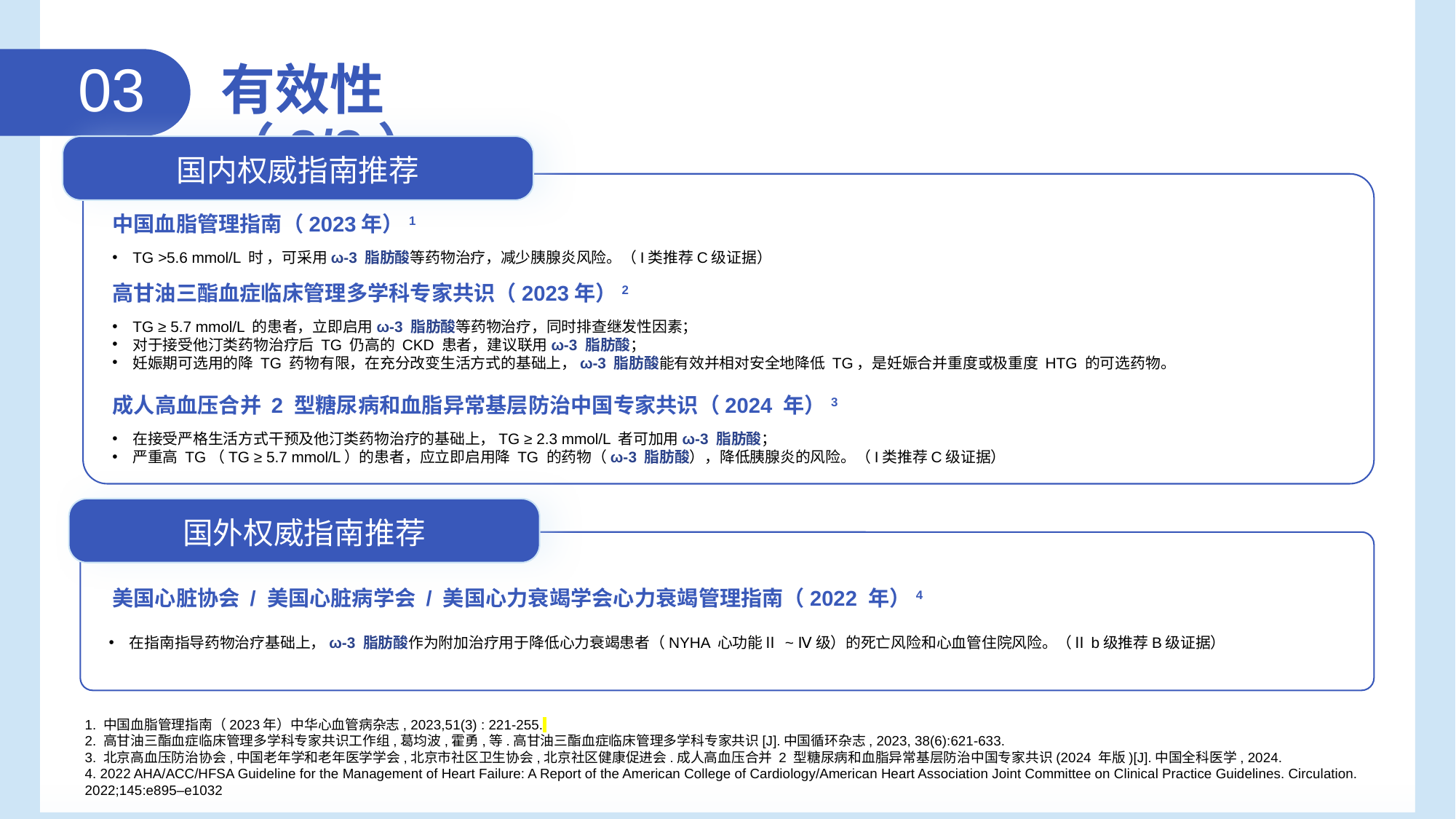

03
有效性（2/2）

国内权威指南推荐

中国血脂管理指南（2023年）1
TG >5.6 mmol/L 时 ，可采用ω-3 脂肪酸等药物治疗，减少胰腺炎风险。（I类推荐C级证据）
高甘油三酯血症临床管理多学科专家共识（2023年）2
TG ≥ 5.7 mmol/L 的患者，立即启用ω-3 脂肪酸等药物治疗，同时排查继发性因素；
对于接受他汀类药物治疗后 TG 仍高的 CKD 患者，建议联用ω-3 脂肪酸；
妊娠期可选用的降 TG 药物有限，在充分改变生活方式的基础上，ω-3 脂肪酸能有效并相对安全地降低 TG，是妊娠合并重度或极重度 HTG 的可选药物。
成人高血压合并 2 型糖尿病和血脂异常基层防治中国专家共识（2024 年）3
在接受严格生活方式干预及他汀类药物治疗的基础上，TG ≥ 2.3 mmol/L 者可加用ω-3 脂肪酸；
严重高 TG（TG ≥ 5.7 mmol/L）的患者，应立即启用降 TG 的药物（ω-3 脂肪酸），降低胰腺炎的风险。（I类推荐C级证据）
国外权威指南推荐

美国心脏协会 / 美国心脏病学会 / 美国心力衰竭学会心力衰竭管理指南（2022 年）4

在指南指导药物治疗基础上，ω-3 脂肪酸作为附加治疗用于降低心力衰竭患者（NYHA 心功能Ⅱ ~ Ⅳ级）的死亡风险和心血管住院风险。（Ⅱb级推荐B级证据）
1. 中国血脂管理指南（2023年）中华心血管病杂志, 2023,51(3) : 221-255.
2. 高甘油三酯血症临床管理多学科专家共识工作组,葛均波,霍勇,等.高甘油三酯血症临床管理多学科专家共识[J].中国循环杂志, 2023, 38(6):621-633.
3. 北京高血压防治协会,中国老年学和老年医学学会,北京市社区卫生协会,北京社区健康促进会.成人高血压合并 2 型糖尿病和血脂异常基层防治中国专家共识(2024 年版)[J].中国全科医学, 2024.
4. 2022 AHA/ACC/HFSA Guideline for the Management of Heart Failure: A Report of the American College of Cardiology/American Heart Association Joint Committee on Clinical Practice Guidelines. Circulation. 2022;145:e895–e1032